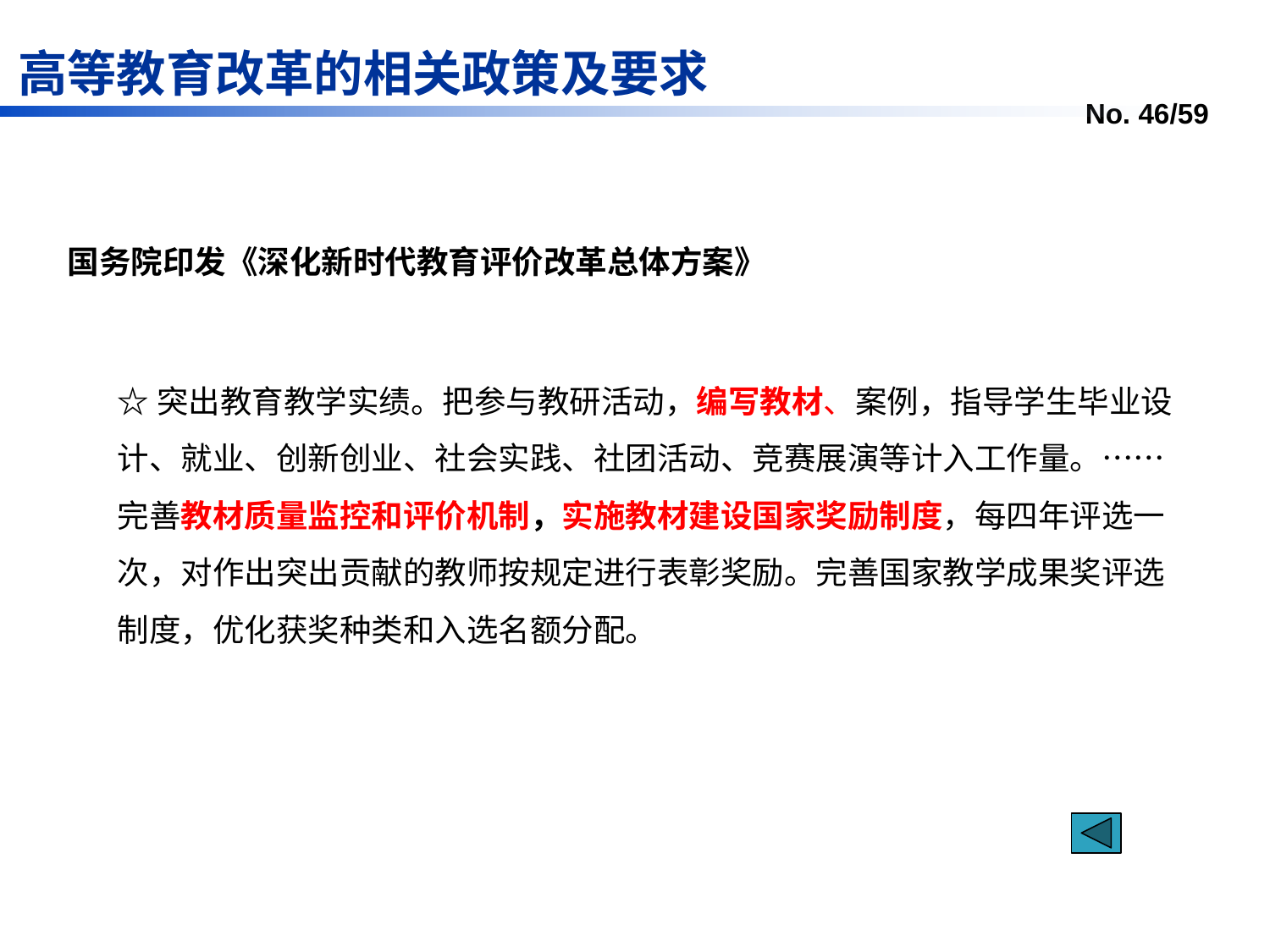

高等教育改革的相关政策及要求
国务院印发《深化新时代教育评价改革总体方案》
☆突出教育教学实绩。把参与教研活动，编写教材、案例，指导学生毕业设计、就业、创新创业、社会实践、社团活动、竞赛展演等计入工作量。……完善教材质量监控和评价机制，实施教材建设国家奖励制度，每四年评选一次，对作出突出贡献的教师按规定进行表彰奖励。完善国家教学成果奖评选制度，优化获奖种类和入选名额分配。